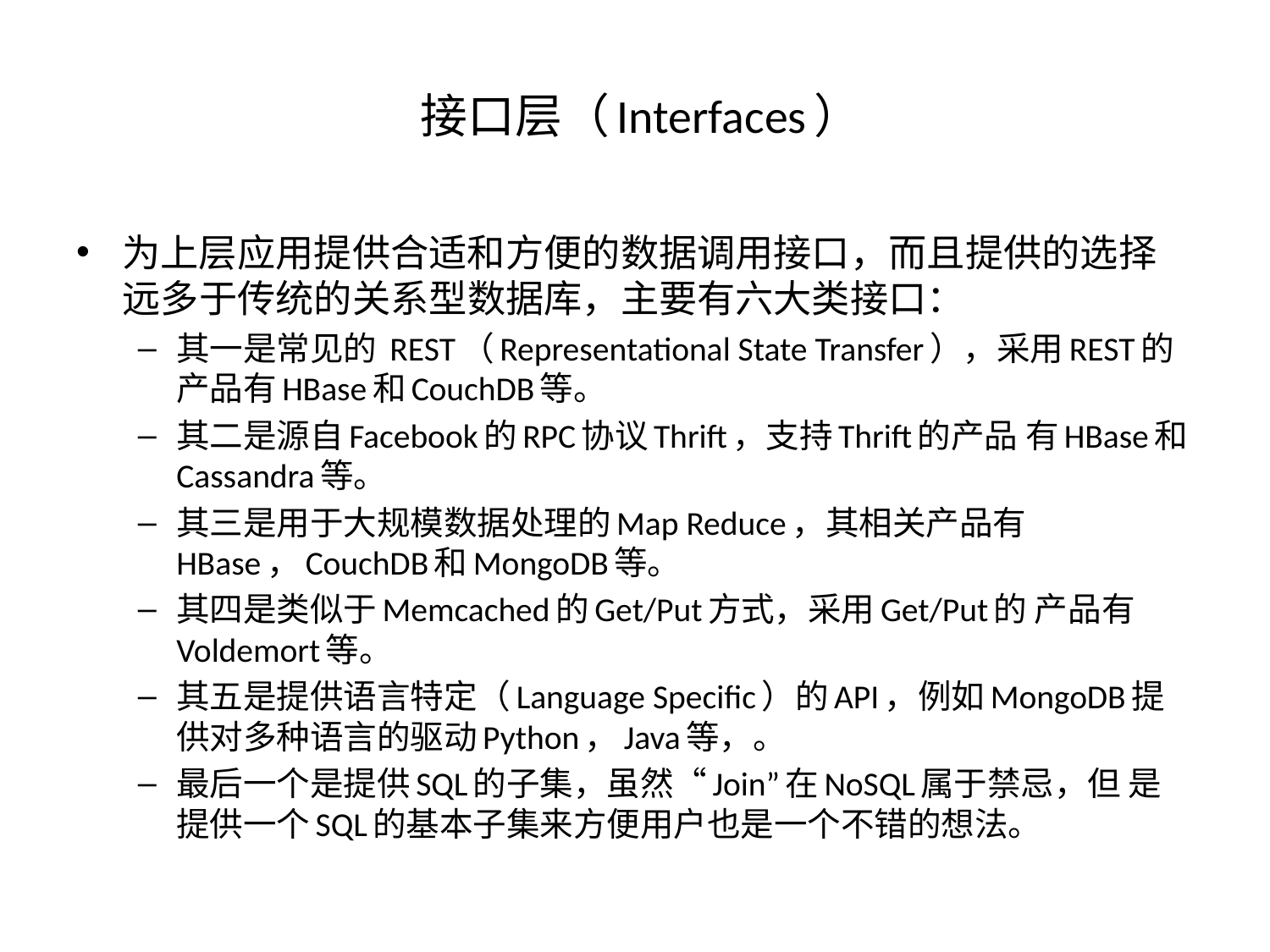

# 接口层（Interfaces）
为上层应用提供合适和方便的数据调用接口，而且提供的选择远多于传统的关系型数据库，主要有六大类接口：
其一是常见的 REST（Representational State Transfer），采用REST的产品有HBase和CouchDB等。
其二是源自Facebook的RPC协议Thrift，支持Thrift的产品 有HBase和Cassandra等。
其三是用于大规模数据处理的Map Reduce，其相关产品有HBase，CouchDB和MongoDB等。
其四是类似于Memcached的Get/Put方式，采用Get/Put的 产品有Voldemort等。
其五是提供语言特定（Language Specific）的API，例如MongoDB提供对多种语言的驱动Python，Java等，。
最后一个是提供SQL的子集，虽然“Join”在NoSQL属于禁忌，但 是提供一个SQL的基本子集来方便用户也是一个不错的想法。